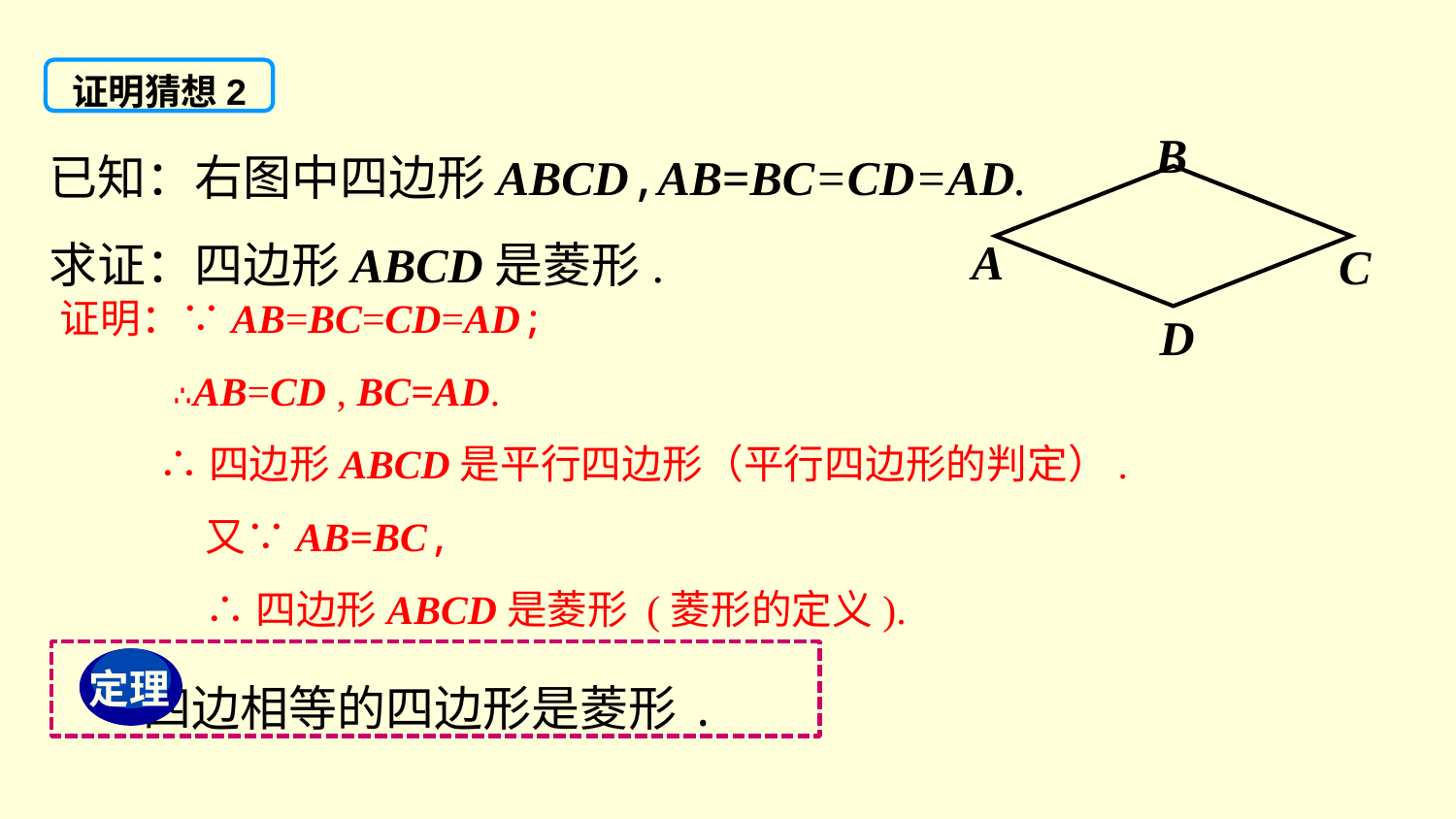

证明猜想2
已知：右图中四边形ABCD,AB=BC=CD=AD.
求证：四边形ABCD是菱形.
B

A
C
D
证明：∵AB=BC=CD=AD;
           ∴AB=CD , BC=AD.
           ∴四边形ABCD是平行四边形（平行四边形的判定）.
	又∵AB=BC,
	∴四边形ABCD是菱形 (菱形的定义).
      四边相等的四边形是菱形.

定理